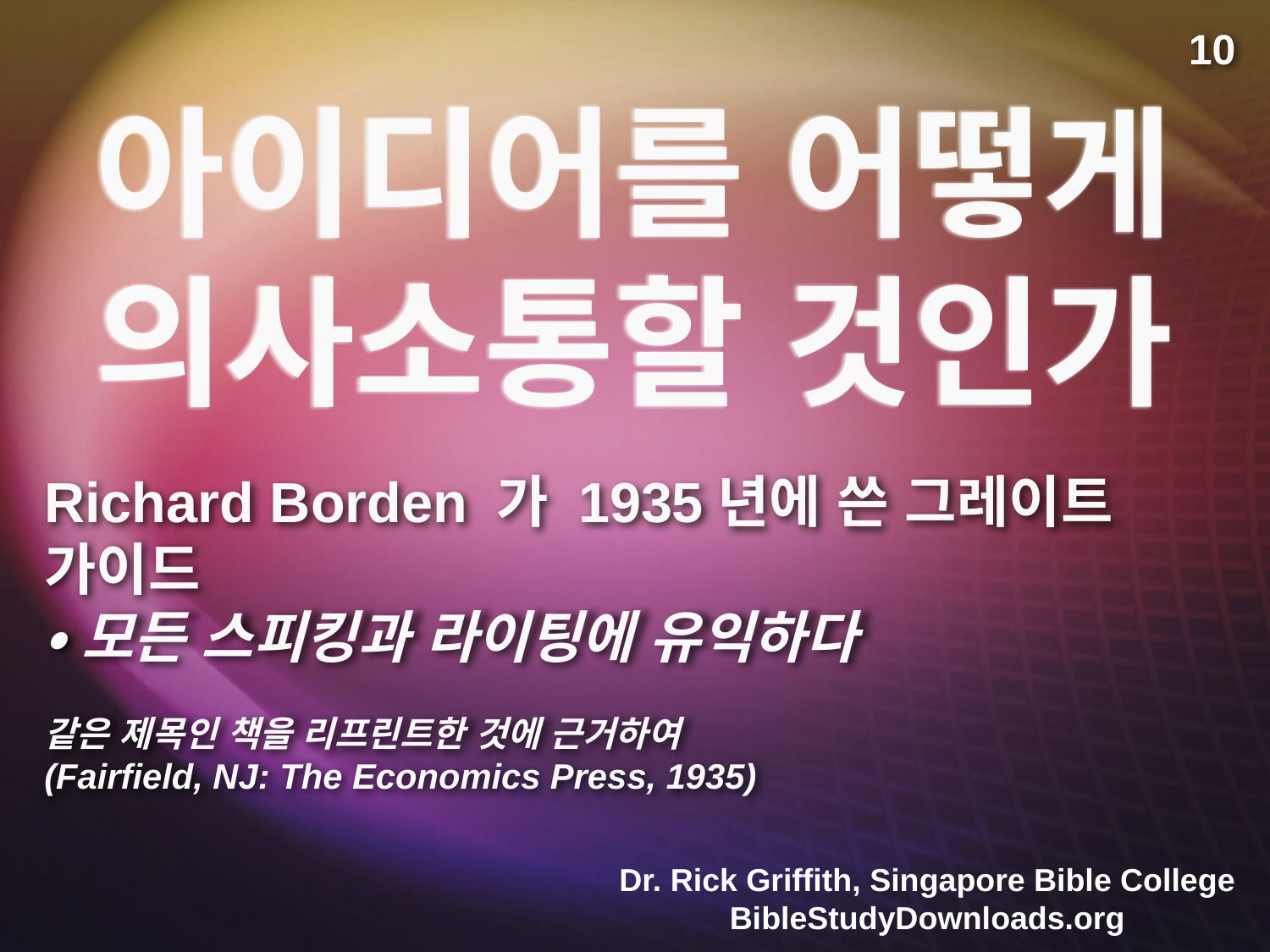

아이디어를 어떻게 의사소통할 것인가
10
Richard Borden 가 1935년에 쓴 그레이트 가이드
• 모든 스피킹과 라이팅에 유익하다
같은 제목인 책을 리프린트한 것에 근거하여
(Fairfield, NJ: The Economics Press, 1935)
Dr. Rick Griffith, Singapore Bible College
BibleStudyDownloads.org